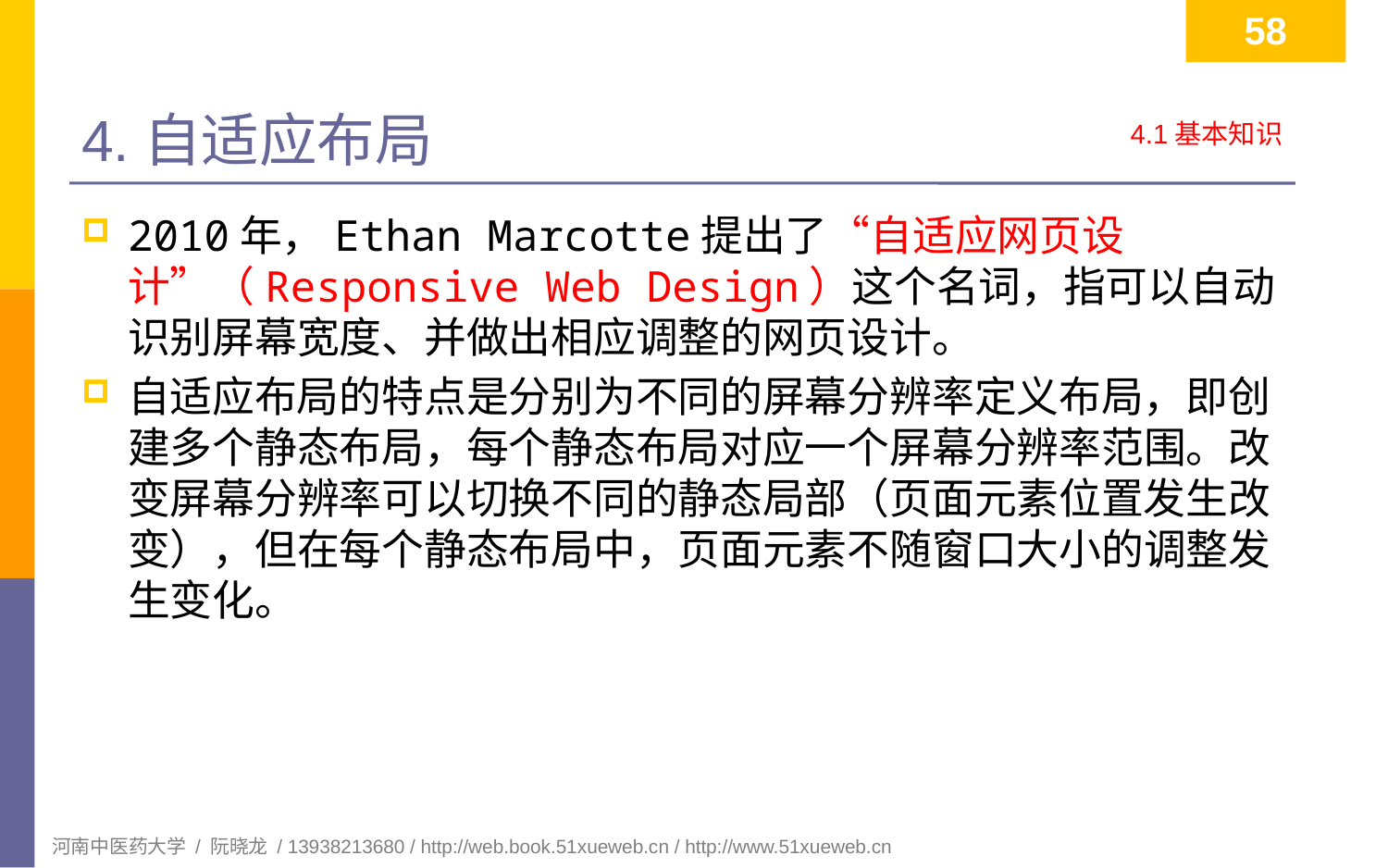

58
# 4.自适应布局
4.1基本知识
2010年，Ethan Marcotte提出了“自适应网页设计”（Responsive Web Design）这个名词，指可以自动识别屏幕宽度、并做出相应调整的网页设计。
自适应布局的特点是分别为不同的屏幕分辨率定义布局，即创建多个静态布局，每个静态布局对应一个屏幕分辨率范围。改变屏幕分辨率可以切换不同的静态局部（页面元素位置发生改变），但在每个静态布局中，页面元素不随窗口大小的调整发生变化。